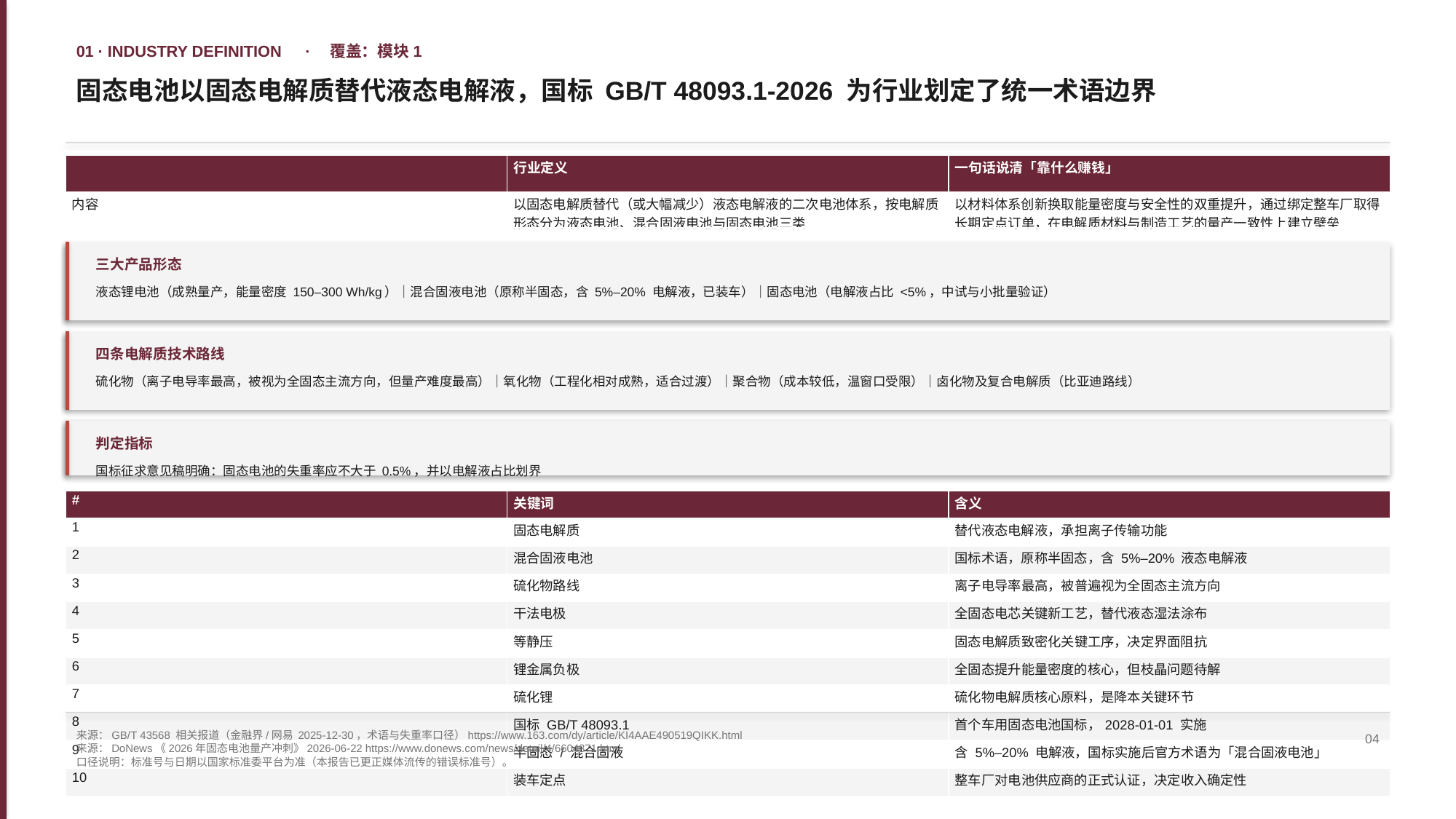

01 · INDUSTRY DEFINITION　·　覆盖：模块1
固态电池以固态电解质替代液态电解液，国标 GB/T 48093.1-2026 为行业划定了统一术语边界

|  | 行业定义 | 一句话说清「靠什么赚钱」 |
| --- | --- | --- |
| 内容 | 以固态电解质替代（或大幅减少）液态电解液的二次电池体系，按电解质形态分为液态电池、混合固液电池与固态电池三类 | 以材料体系创新换取能量密度与安全性的双重提升，通过绑定整车厂取得长期定点订单，在电解质材料与制造工艺的量产一致性上建立壁垒 |

三大产品形态
液态锂电池（成熟量产，能量密度 150–300 Wh/kg）｜混合固液电池（原称半固态，含 5%–20% 电解液，已装车）｜固态电池（电解液占比 <5%，中试与小批量验证）

四条电解质技术路线
硫化物（离子电导率最高，被视为全固态主流方向，但量产难度最高）｜氧化物（工程化相对成熟，适合过渡）｜聚合物（成本较低，温窗口受限）｜卤化物及复合电解质（比亚迪路线）

判定指标
国标征求意见稿明确：固态电池的失重率应不大于 0.5%，并以电解液占比划界
| # | 关键词 | 含义 |
| --- | --- | --- |
| 1 | 固态电解质 | 替代液态电解液，承担离子传输功能 |
| 2 | 混合固液电池 | 国标术语，原称半固态，含 5%–20% 液态电解液 |
| 3 | 硫化物路线 | 离子电导率最高，被普遍视为全固态主流方向 |
| 4 | 干法电极 | 全固态电芯关键新工艺，替代液态湿法涂布 |
| 5 | 等静压 | 固态电解质致密化关键工序，决定界面阻抗 |
| 6 | 锂金属负极 | 全固态提升能量密度的核心，但枝晶问题待解 |
| 7 | 硫化锂 | 硫化物电解质核心原料，是降本关键环节 |
| 8 | 国标 GB/T 48093.1 | 首个车用固态电池国标，2028-01-01 实施 |
| 9 | 半固态 / 混合固液 | 含 5%–20% 电解液，国标实施后官方术语为「混合固液电池」 |
| 10 | 装车定点 | 整车厂对电池供应商的正式认证，决定收入确定性 |

来源：GB/T 43568 相关报道（金融界/网易 2025-12-30，术语与失重率口径）https://www.163.com/dy/article/KI4AAE490519QIKK.html
来源：DoNews《2026年固态电池量产冲刺》2026-06-22 https://www.donews.com/news/detail/4/6604371.html
口径说明：标准号与日期以国家标准委平台为准（本报告已更正媒体流传的错误标准号）。
04